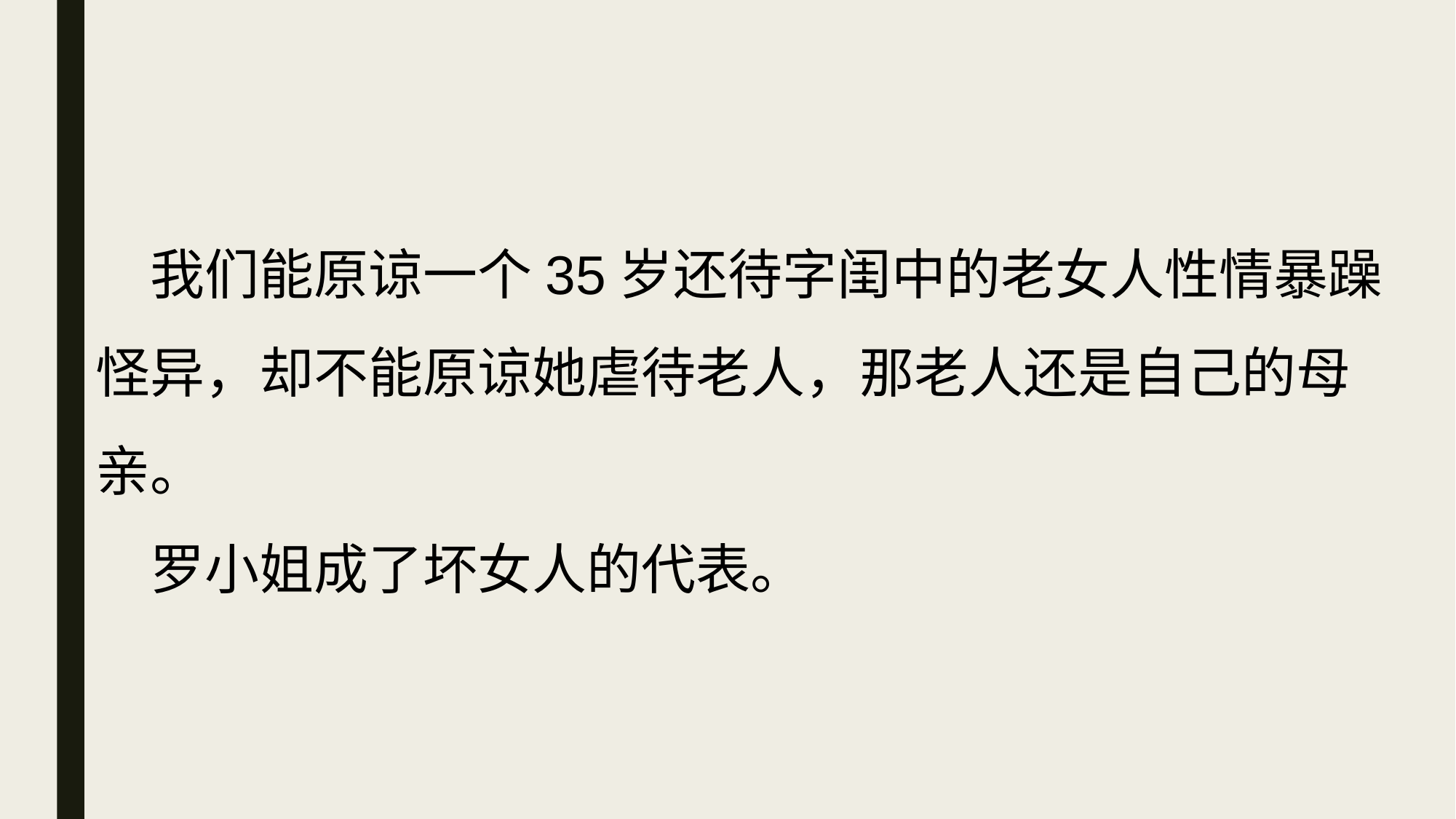

我们能原谅一个35岁还待字闺中的老女人性情暴躁怪异，却不能原谅她虐待老人，那老人还是自己的母亲。
罗小姐成了坏女人的代表。